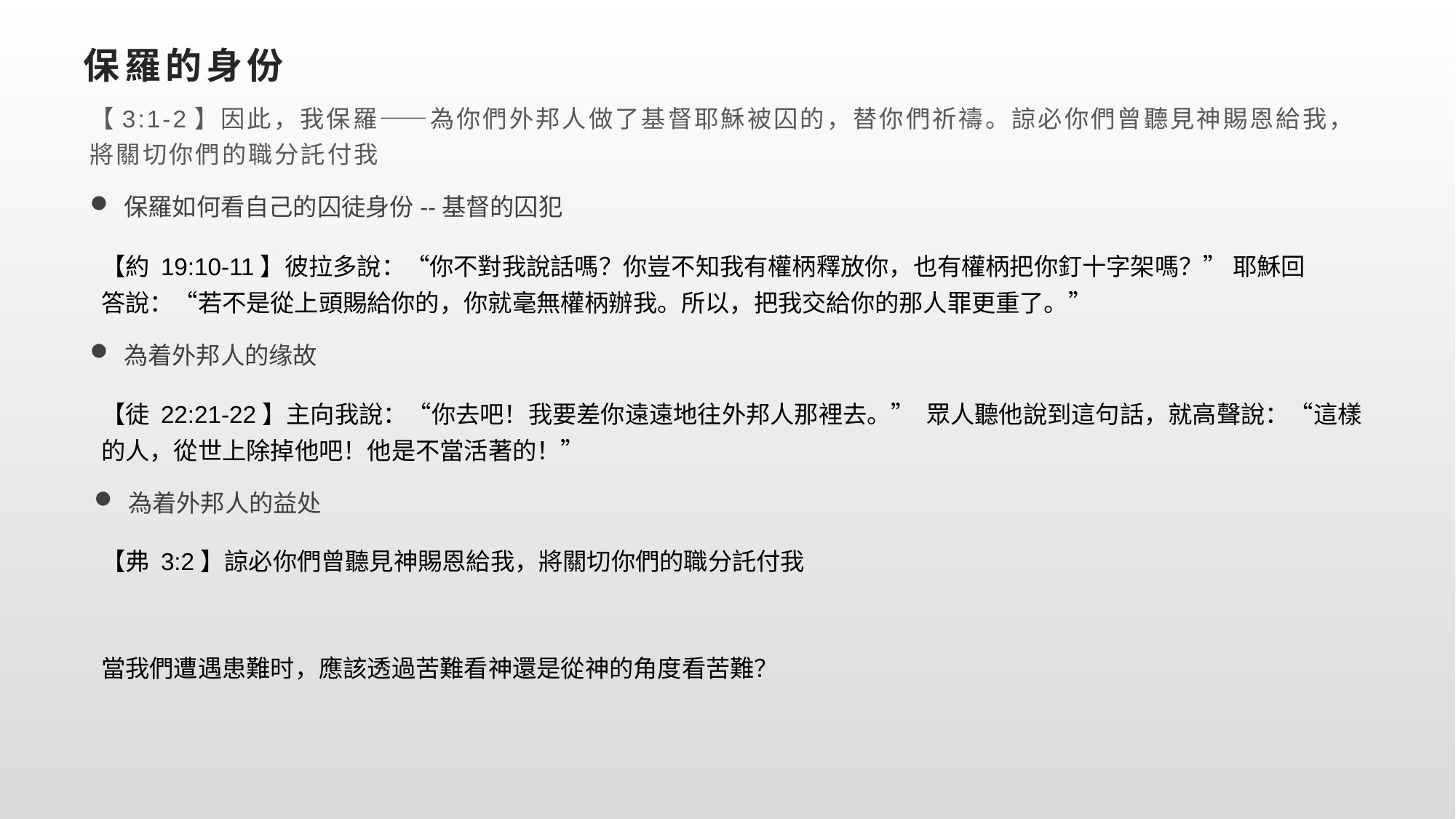

# 保羅的身份
【3:1-2】因此，我保羅——為你們外邦人做了基督耶穌被囚的，替你們祈禱。諒必你們曾聽見神賜恩給我，將關切你們的職分託付我
保羅如何看自己的囚徒身份--基督的囚犯
【約 19:10-11】彼拉多說：“你不對我說話嗎？你豈不知我有權柄釋放你，也有權柄把你釘十字架嗎？” 耶穌回答說：“若不是從上頭賜給你的，你就毫無權柄辦我。所以，把我交給你的那人罪更重了。”
為着外邦人的缘故
【徒 22:21-22】主向我說：“你去吧！我要差你遠遠地往外邦人那裡去。”  眾人聽他說到這句話，就高聲說：“這樣的人，從世上除掉他吧！他是不當活著的！”
為着外邦人的益处
【弗 3:2】諒必你們曾聽見神賜恩給我，將關切你們的職分託付我
當我們遭遇患難时，應該透過苦難看神還是從神的角度看苦難？